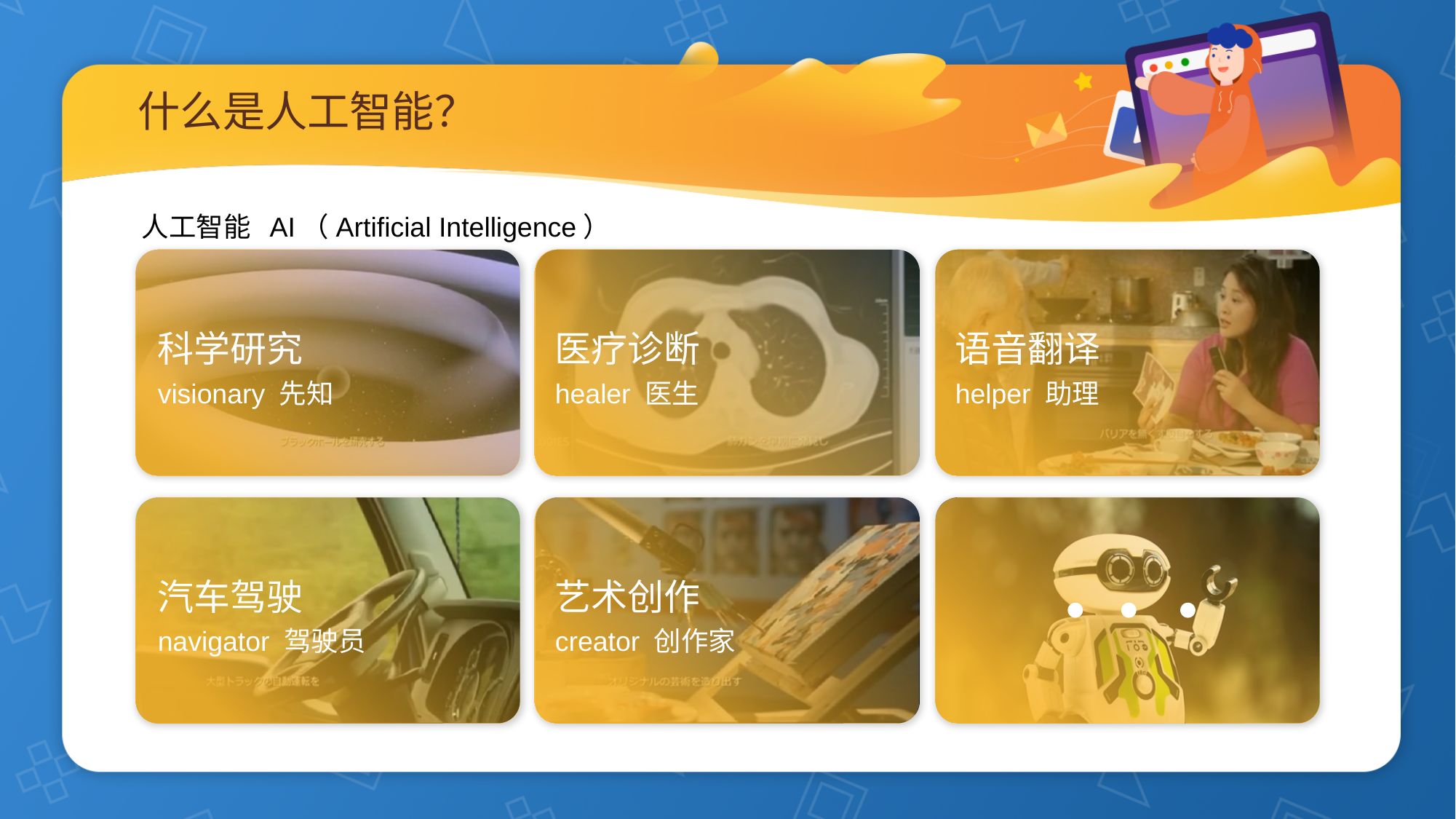

# 什么是人工智能？
人工智能  AI（Artificial Intelligence）

医疗诊断
healer 医生
语音翻译
helper 助理
科学研究
visionary 先知

艺术创作
creator 创作家
汽车驾驶
navigator 驾驶员